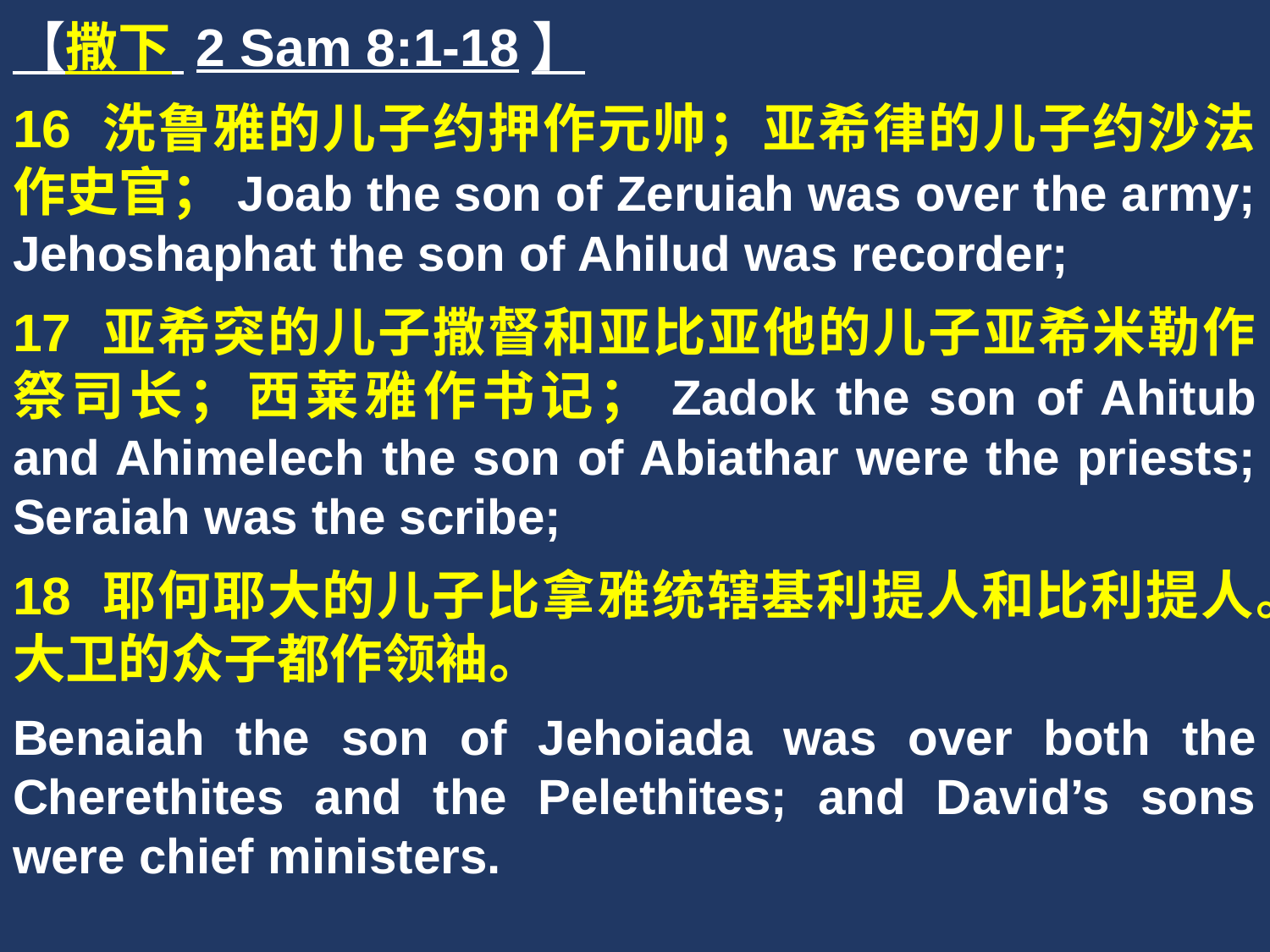

【撒下 2 Sam 8:1-18】
16 洗鲁雅的儿子约押作元帅；亚希律的儿子约沙法作史官；Joab the son of Zeruiah was over the army; Jehoshaphat the son of Ahilud was recorder;
17 亚希突的儿子撒督和亚比亚他的儿子亚希米勒作祭司长；西莱雅作书记；Zadok the son of Ahitub and Ahimelech the son of Abiathar were the priests; Seraiah was the scribe;
18 耶何耶大的儿子比拿雅统辖基利提人和比利提人。大卫的众子都作领袖。
Benaiah the son of Jehoiada was over both the Cherethites and the Pelethites; and David’s sons were chief ministers.